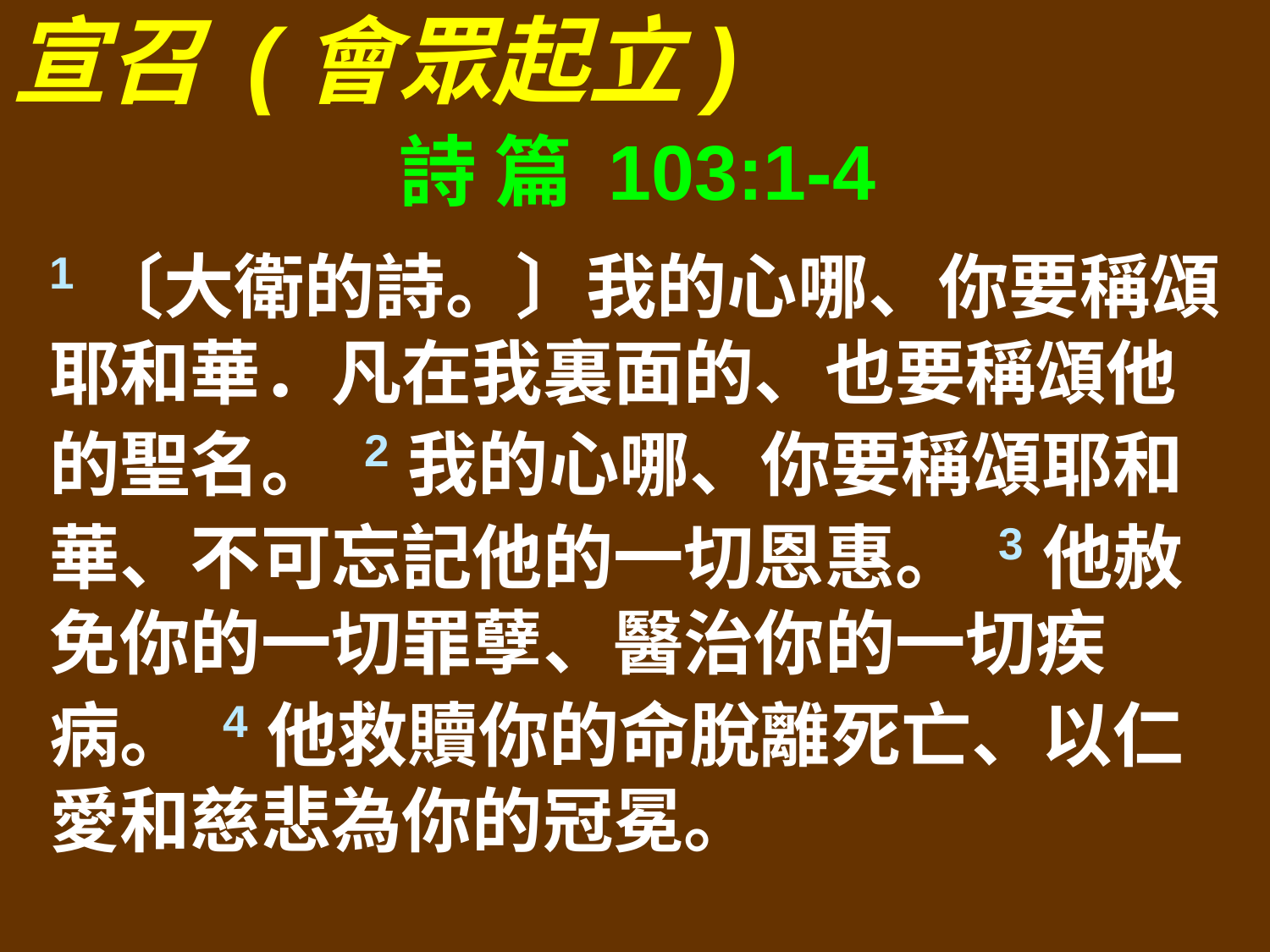

宣召 (會眾起立)
詩 篇 103:1-4
1〔大衛的詩。〕我的心哪、你要稱頌耶和華．凡在我裏面的、也要稱頌他的聖名。 2我的心哪、你要稱頌耶和華、不可忘記他的一切恩惠。 3他赦免你的一切罪孽、醫治你的一切疾病。 4他救贖你的命脫離死亡、以仁愛和慈悲為你的冠冕。